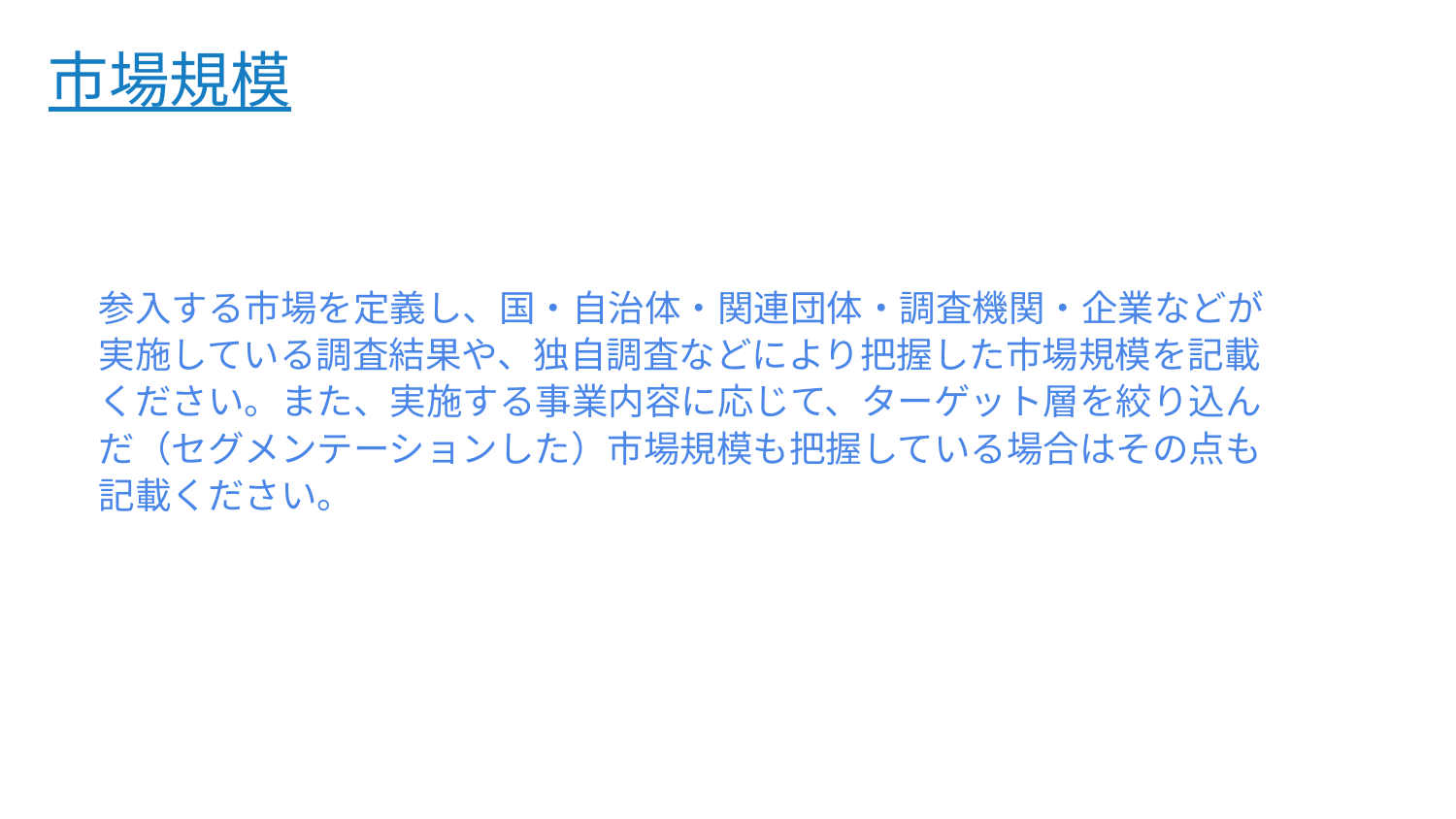

# 市場規模
参入する市場を定義し、国・自治体・関連団体・調査機関・企業などが実施している調査結果や、独自調査などにより把握した市場規模を記載ください。また、実施する事業内容に応じて、ターゲット層を絞り込んだ（セグメンテーションした）市場規模も把握している場合はその点も記載ください。